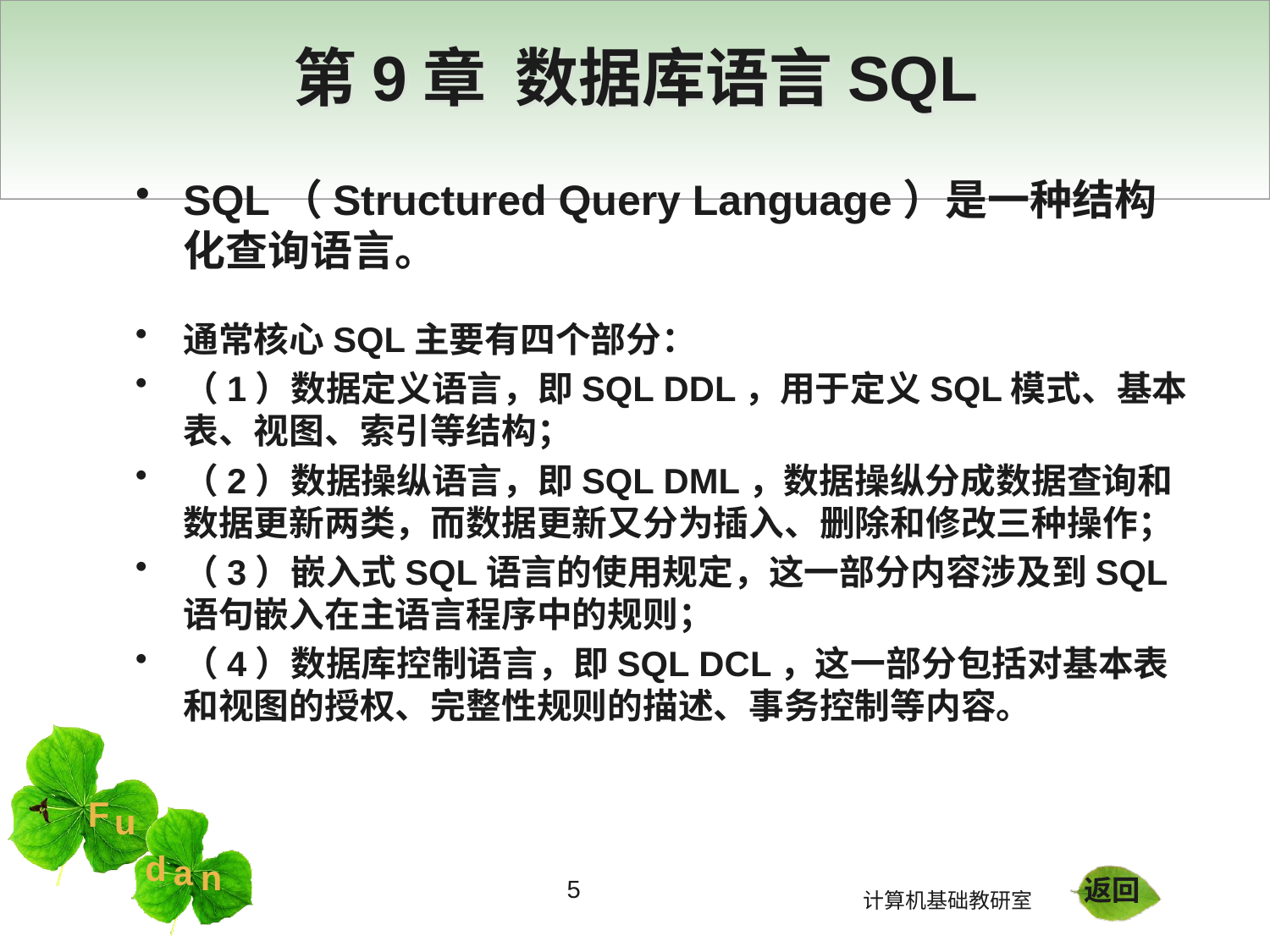

# 第9章  数据库语言SQL

SQL（Structured Query Language）是一种结构化查询语言。
通常核心SQL主要有四个部分：
（1）数据定义语言，即SQL DDL，用于定义SQL模式、基本表、视图、索引等结构；
（2）数据操纵语言，即SQL DML，数据操纵分成数据查询和数据更新两类，而数据更新又分为插入、删除和修改三种操作；
（3）嵌入式SQL语言的使用规定，这一部分内容涉及到SQL语句嵌入在主语言程序中的规则；
（4）数据库控制语言，即SQL DCL，这一部分包括对基本表和视图的授权、完整性规则的描述、事务控制等内容。

返回
5